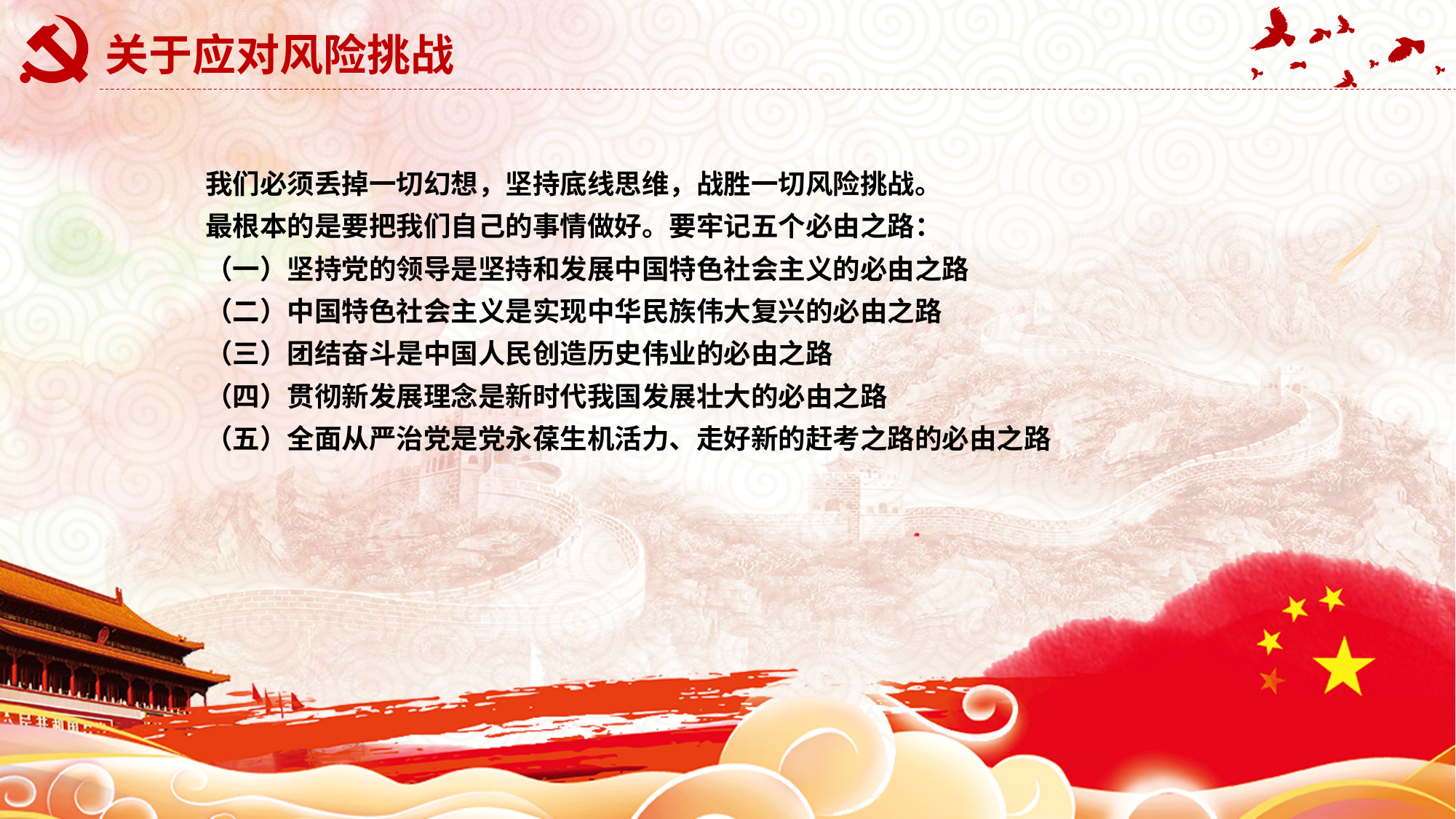

# 关于应对风险挑战
我们必须丢掉一切幻想，坚持底线思维，战胜一切风险挑战。
最根本的是要把我们自己的事情做好。要牢记五个必由之路：
（一）坚持党的领导是坚持和发展中国特色社会主义的必由之路
（二）中国特色社会主义是实现中华民族伟大复兴的必由之路
（三）团结奋斗是中国人民创造历史伟业的必由之路
（四）贯彻新发展理念是新时代我国发展壮大的必由之路
（五）全面从严治党是党永葆生机活力、走好新的赶考之路的必由之路
延迟符可删除